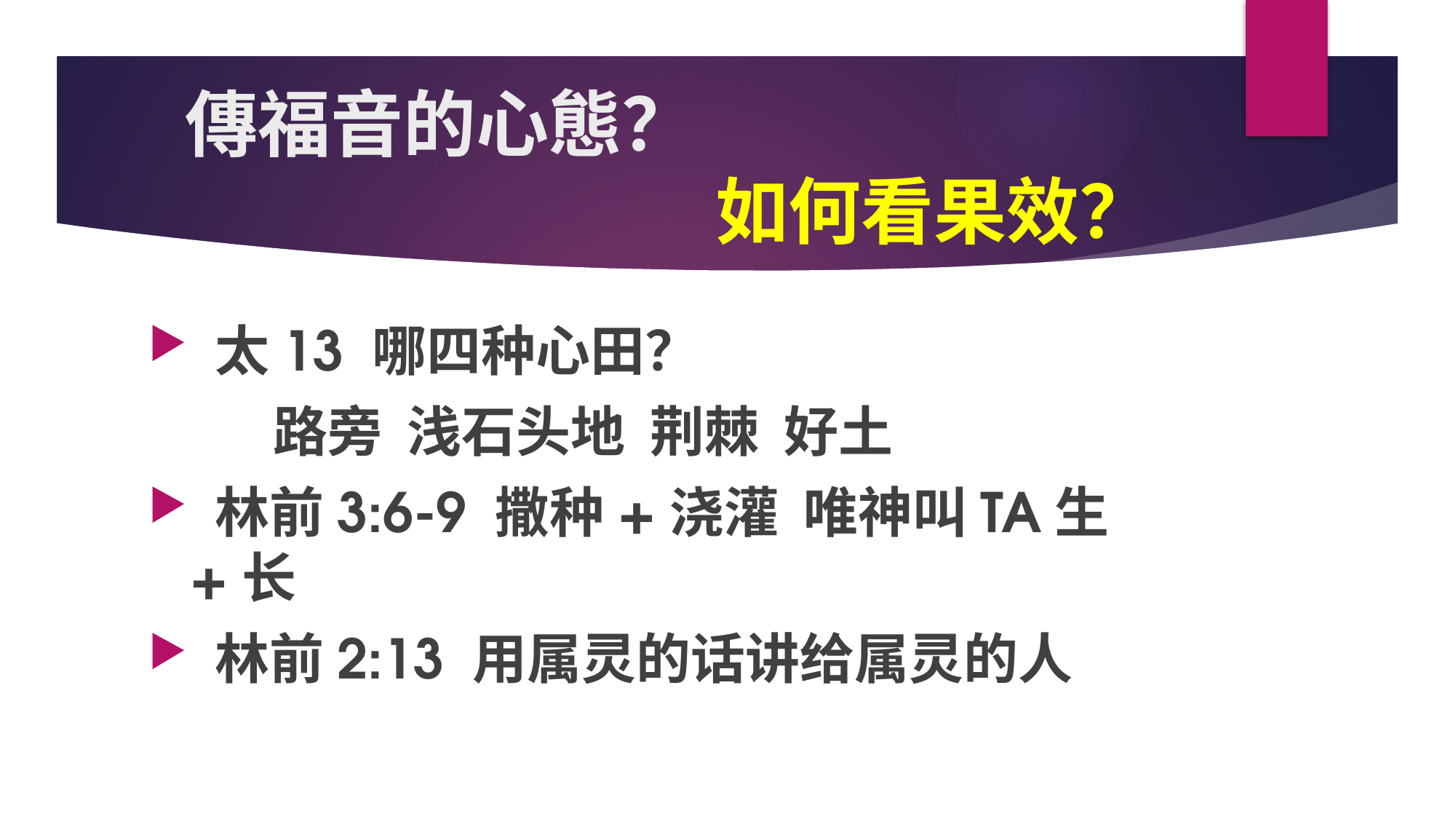

傳福音的心態？
                               如何看果效？
 太13 哪四种心田？
         路旁  浅石头地  荆棘  好土
 林前3:6-9 撒种+浇灌  唯神叫TA生+长
 林前2:13 用属灵的话讲给属灵的人